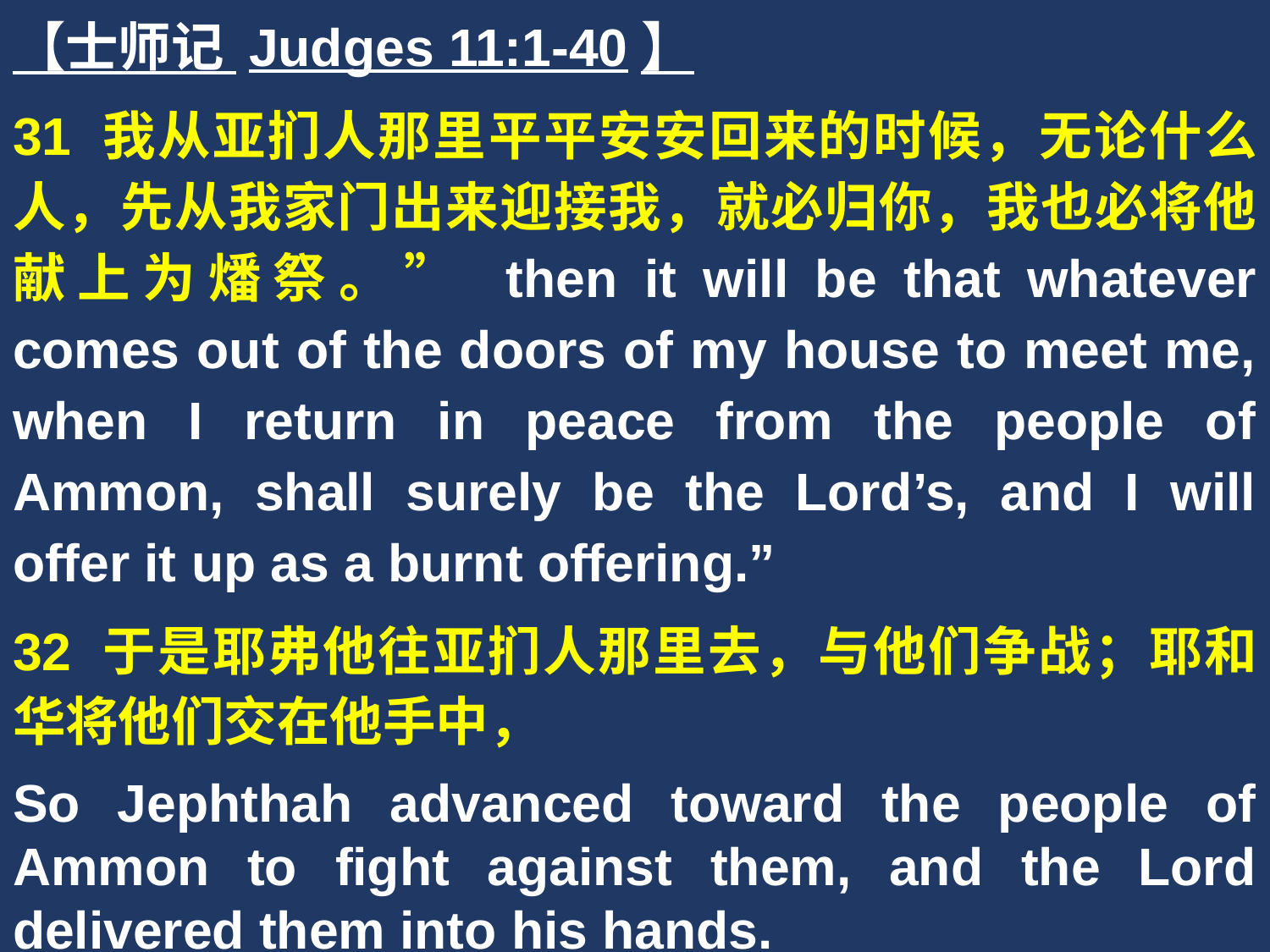

【士师记 Judges 11:1-40】
31 我从亚扪人那里平平安安回来的时候，无论什么人，先从我家门出来迎接我，就必归你，我也必将他献上为燔祭。” then it will be that whatever comes out of the doors of my house to meet me, when I return in peace from the people of Ammon, shall surely be the Lord’s, and I will offer it up as a burnt offering.”
32 于是耶弗他往亚扪人那里去，与他们争战；耶和华将他们交在他手中，
So Jephthah advanced toward the people of Ammon to fight against them, and the Lord delivered them into his hands.